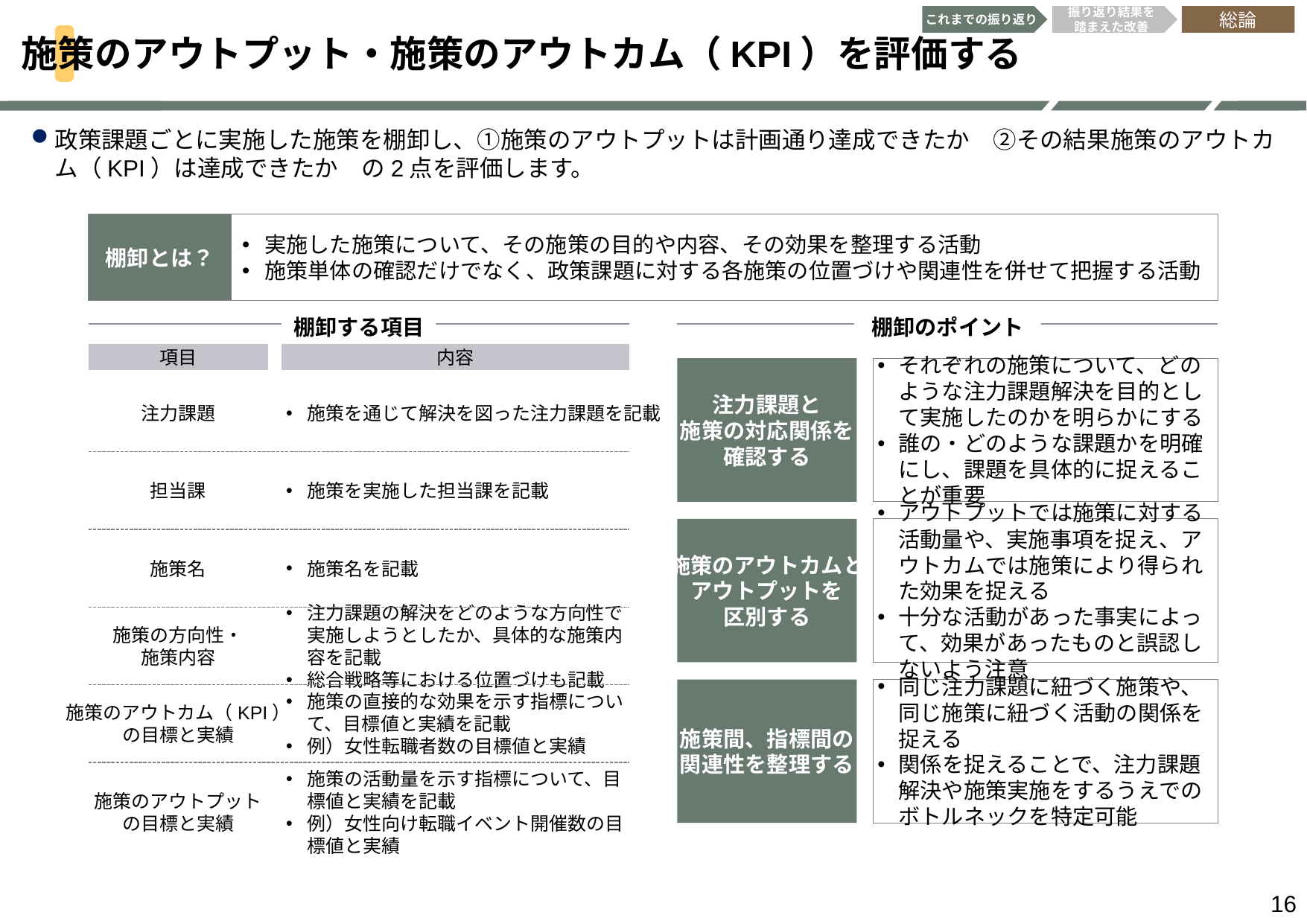

これまでの振り返り
振り返り結果を
踏まえた改善
総論
施策のアウトプット・施策のアウトカム（KPI）を評価する
政策課題ごとに実施した施策を棚卸し、①施策のアウトプットは計画通り達成できたか　②その結果施策のアウトカム（KPI）は達成できたか　の2点を評価します。
棚卸とは？
実施した施策について、その施策の目的や内容、その効果を整理する活動
施策単体の確認だけでなく、政策課題に対する各施策の位置づけや関連性を併せて把握する活動
棚卸する項目
棚卸のポイント
項目
内容
注力課題と
施策の対応関係を
確認する
それぞれの施策について、どのような注力課題解決を目的として実施したのかを明らかにする
誰の・どのような課題かを明確にし、課題を具体的に捉えることが重要
施策のアウトカムと
アウトプットを
区別する
アウトプットでは施策に対する活動量や、実施事項を捉え、アウトカムでは施策により得られた効果を捉える
十分な活動があった事実によって、効果があったものと誤認しないよう注意
施策間、指標間の
関連性を整理する
同じ注力課題に紐づく施策や、同じ施策に紐づく活動の関係を捉える
関係を捉えることで、注力課題解決や施策実施をするうえでのボトルネックを特定可能
注力課題
施策を通じて解決を図った注力課題を記載
担当課
施策を実施した担当課を記載
施策名
施策名を記載
施策の方向性・
施策内容
注力課題の解決をどのような方向性で実施しようとしたか、具体的な施策内容を記載
総合戦略等における位置づけも記載
施策のアウトカム（KPI）
の目標と実績
施策の直接的な効果を示す指標について、目標値と実績を記載
例）女性転職者数の目標値と実績
施策のアウトプット
の目標と実績
施策の活動量を示す指標について、目標値と実績を記載
例）女性向け転職イベント開催数の目標値と実績
16